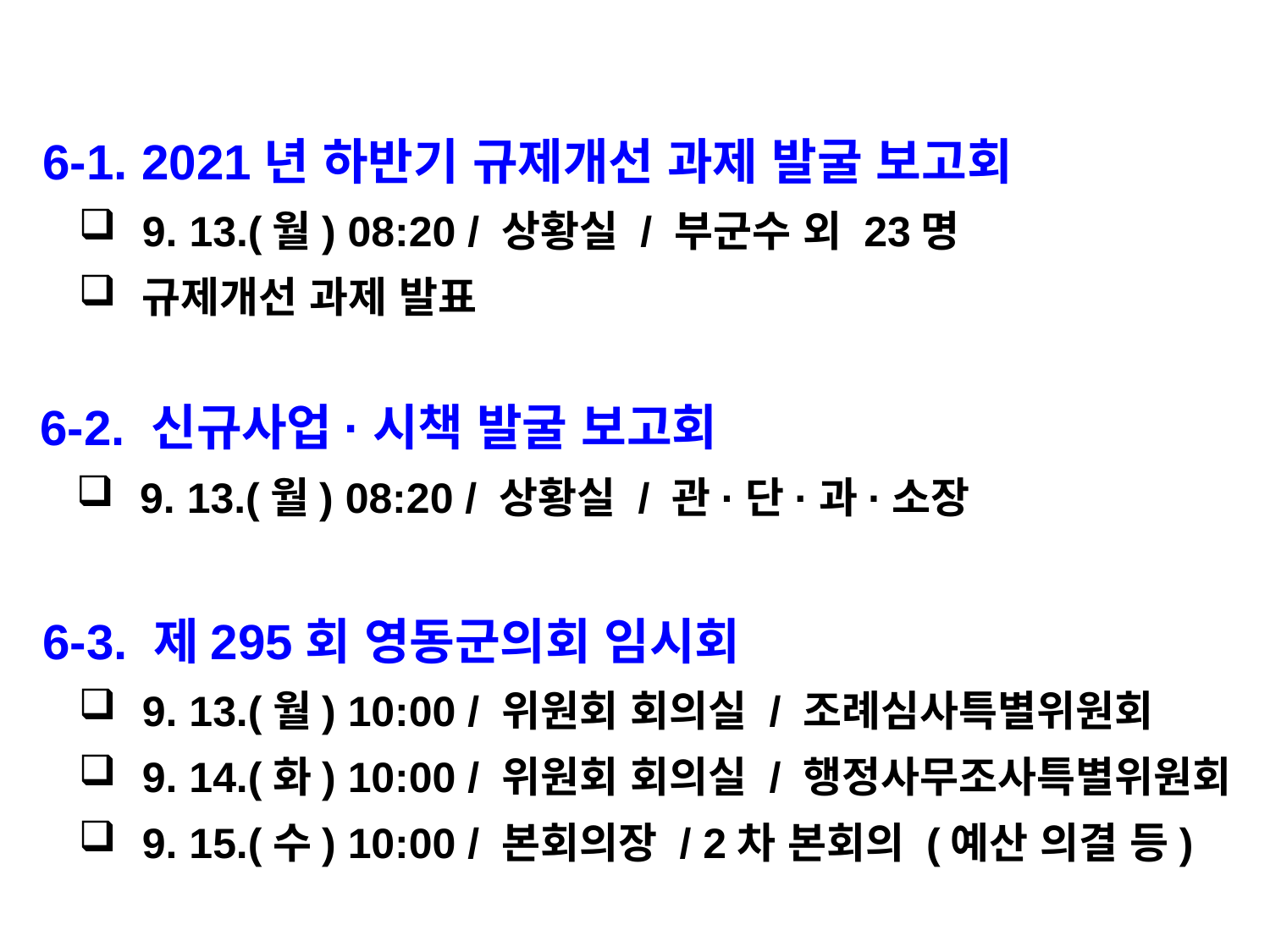

6-1. 2021년 하반기 규제개선 과제 발굴 보고회
9. 13.(월) 08:20 / 상황실 / 부군수 외 23명
규제개선 과제 발표

  6-2. 신규사업·시책 발굴 보고회
9. 13.(월) 08:20 / 상황실 / 관·단·과·소장
  6-3. 제295회 영동군의회 임시회
9. 13.(월) 10:00 / 위원회 회의실 / 조례심사특별위원회
9. 14.(화) 10:00 / 위원회 회의실 / 행정사무조사특별위원회
9. 15.(수) 10:00 / 본회의장 / 2차 본회의 (예산 의결 등)